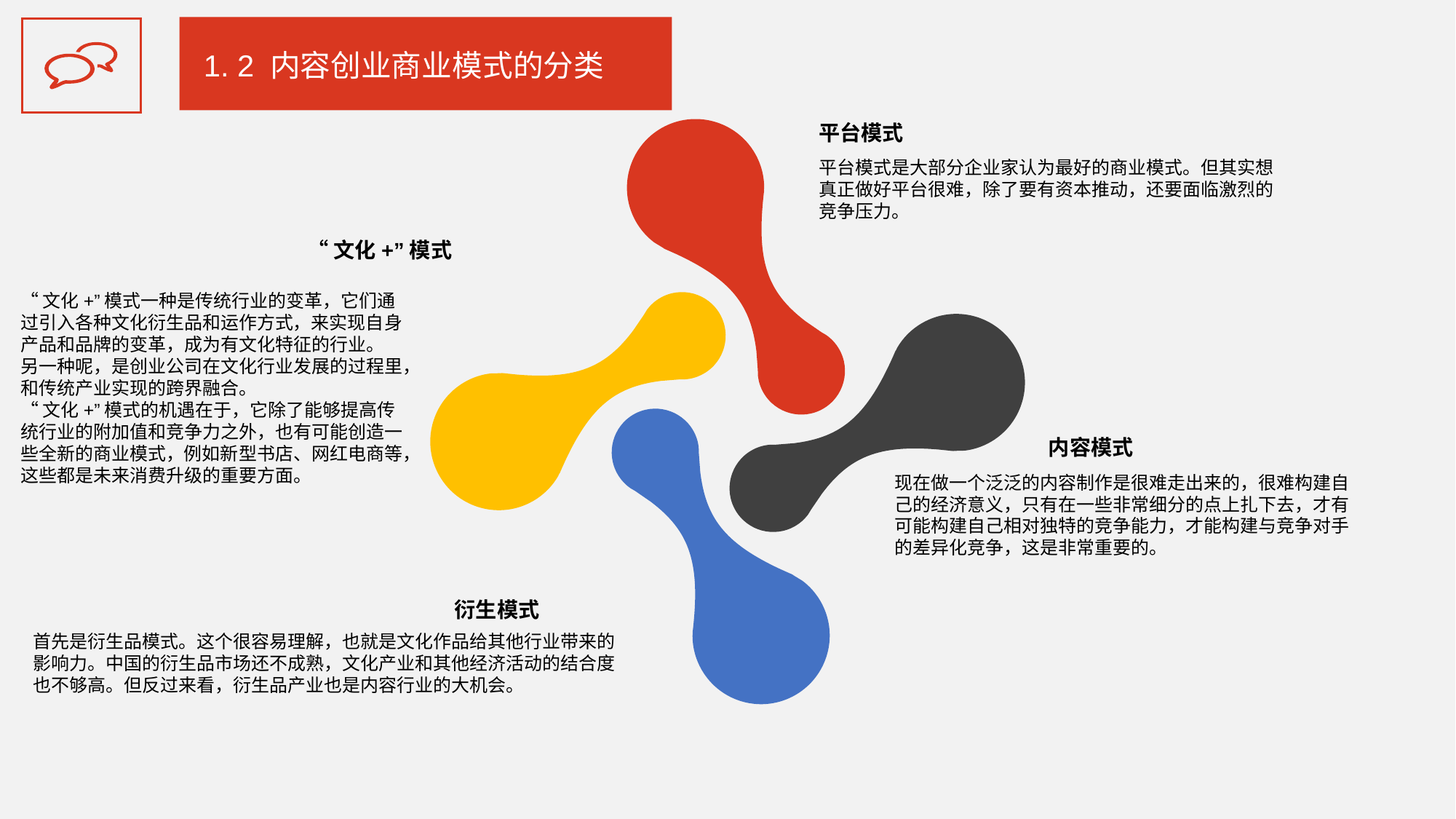

1. 2 内容创业商业模式的分类

平台模式
平台模式是大部分企业家认为最好的商业模式。但其实想真正做好平台很难，除了要有资本推动，还要面临激烈的竞争压力。

“文化+”模式
“文化+”模式一种是传统行业的变革，它们通过引入各种文化衍生品和运作方式，来实现自身产品和品牌的变革，成为有文化特征的行业。
另一种呢，是创业公司在文化行业发展的过程里，和传统产业实现的跨界融合。
“文化+”模式的机遇在于，它除了能够提高传统行业的附加值和竞争力之外，也有可能创造一些全新的商业模式，例如新型书店、网红电商等，这些都是未来消费升级的重要方面。

内容模式
现在做一个泛泛的内容制作是很难走出来的，很难构建自己的经济意义，只有在一些非常细分的点上扎下去，才有可能构建自己相对独特的竞争能力，才能构建与竞争对手的差异化竞争，这是非常重要的。

衍生模式
首先是衍生品模式。这个很容易理解，也就是文化作品给其他行业带来的影响力。中国的衍生品市场还不成熟，文化产业和其他经济活动的结合度也不够高。但反过来看，衍生品产业也是内容行业的大机会。